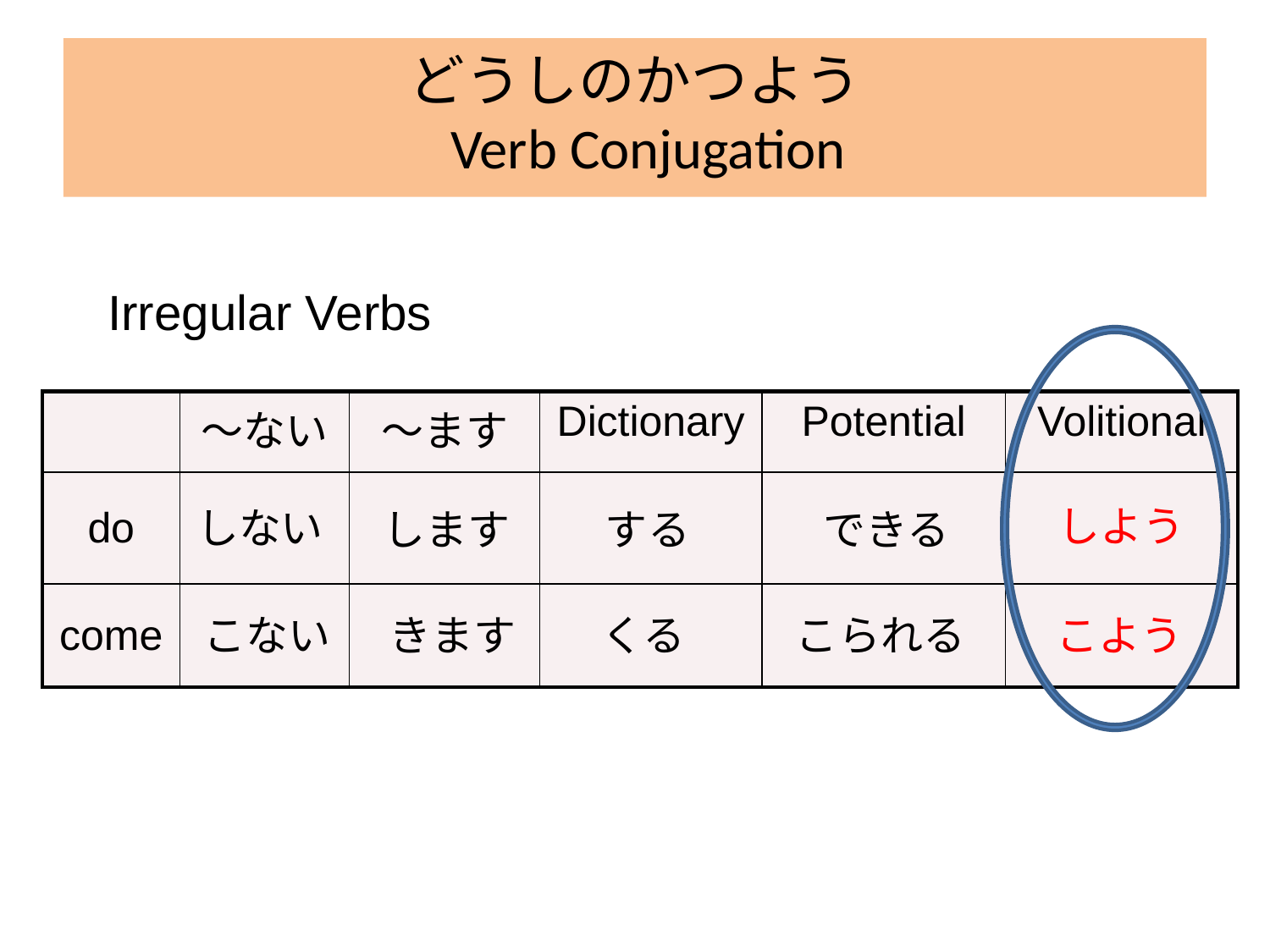

どうしのかつよう
 Verb Conjugation
Irregular Verbs

|  | 〜ない | 〜ます | Dictionary | Potential | Volitional |
| --- | --- | --- | --- | --- | --- |
| do |  |  |  |  |  |
| come |  |  |  |  |  |
しよう
しない
します
する
できる
こない
きます
くる
こられる
こよう